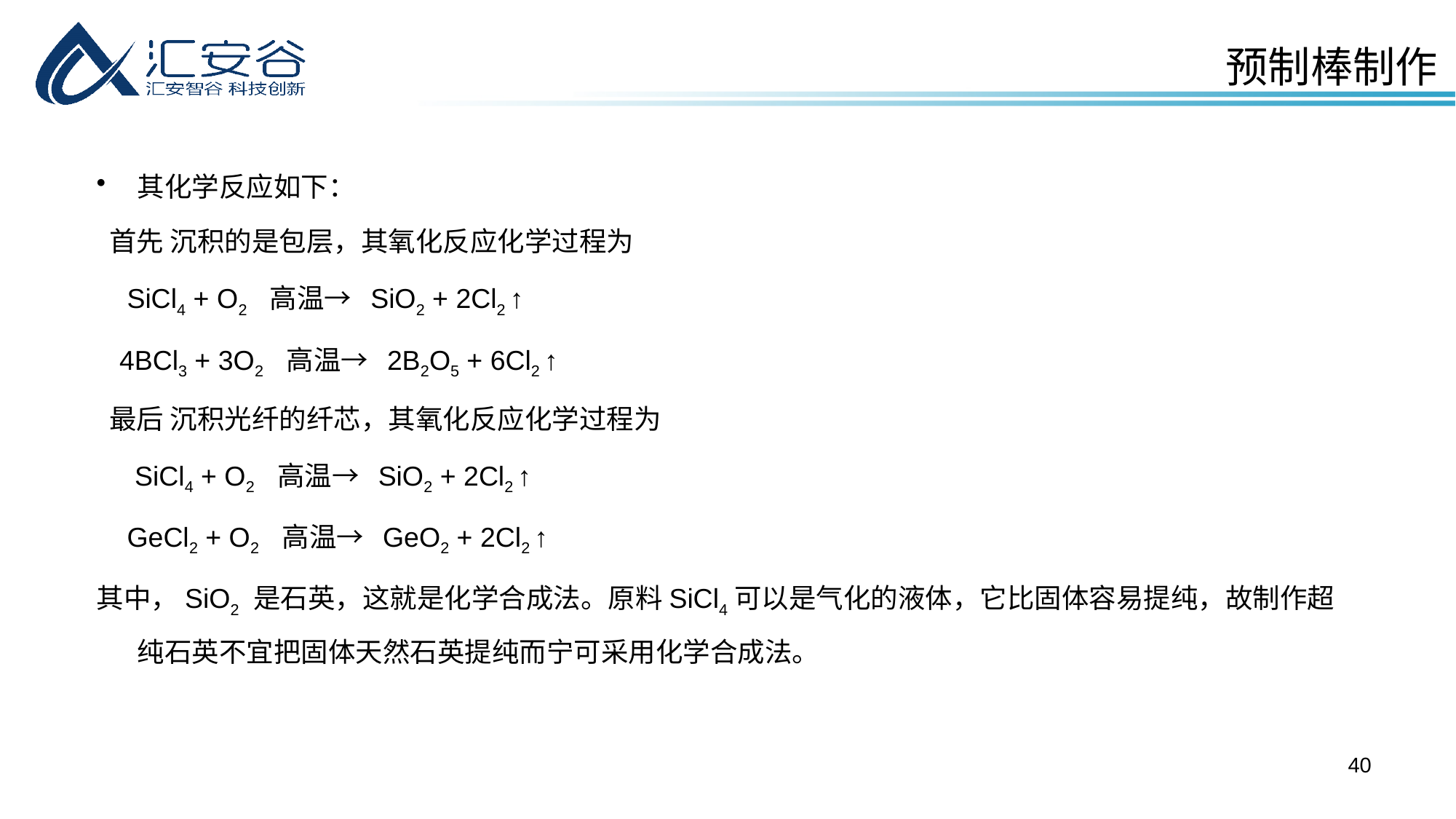

预制棒制作
其化学反应如下：
 首先 沉积的是包层，其氧化反应化学过程为
    SiCl4 + O2   高温→  SiO2 + 2Cl2 ↑
   4BCl3 + 3O2   高温→  2B2O5 + 6Cl2 ↑
 最后 沉积光纤的纤芯，其氧化反应化学过程为
     SiCl4 + O2   高温→  SiO2 + 2Cl2 ↑
    GeCl2 + O2   高温→  GeO2 + 2Cl2 ↑
其中，SiO2 是石英，这就是化学合成法。原料SiCl4可以是气化的液体，它比固体容易提纯，故制作超纯石英不宜把固体天然石英提纯而宁可采用化学合成法。
40